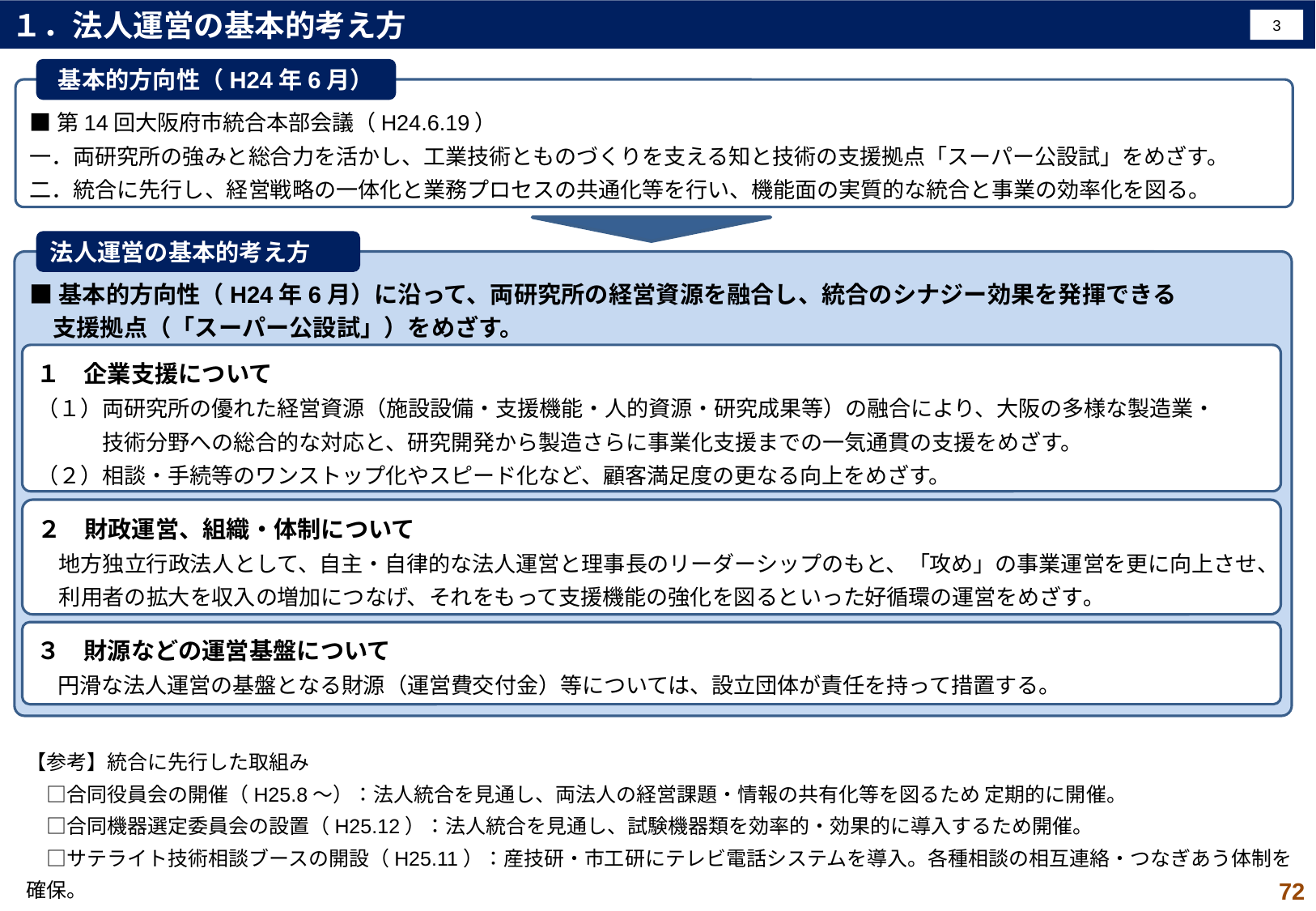

１．法人運営の基本的考え方
3
基本的方向性（H24年6月）

■第14回大阪府市統合本部会議（H24.6.19）
一．両研究所の強みと総合力を活かし、工業技術とものづくりを支える知と技術の支援拠点「スーパー公設試」をめざす。
二．統合に先行し、経営戦略の一体化と業務プロセスの共通化等を行い、機能面の実質的な統合と事業の効率化を図る。

法人運営の基本的考え方

■基本的方向性（H24年6月）に沿って、両研究所の経営資源を融合し、統合のシナジー効果を発揮できる
　支援拠点（「スーパー公設試」）をめざす。

１　企業支援について
（１）両研究所の優れた経営資源（施設設備・支援機能・人的資源・研究成果等）の融合により、大阪の多様な製造業・
　　　技術分野への総合的な対応と、研究開発から製造さらに事業化支援までの一気通貫の支援をめざす。
（２）相談・手続等のワンストップ化やスピード化など、顧客満足度の更なる向上をめざす。

２　財政運営、組織・体制について
　地方独立行政法人として、自主・自律的な法人運営と理事長のリーダーシップのもと、「攻め」の事業運営を更に向上させ、
　利用者の拡大を収入の増加につなげ、それをもって支援機能の強化を図るといった好循環の運営をめざす｡
３　財源などの運営基盤について
　円滑な法人運営の基盤となる財源（運営費交付金）等については、設立団体が責任を持って措置する。
【参考】統合に先行した取組み
　□合同役員会の開催（H25.8～）：法人統合を見通し、両法人の経営課題・情報の共有化等を図るため 定期的に開催。
　□合同機器選定委員会の設置（H25.12）：法人統合を見通し、試験機器類を効率的・効果的に導入するため開催。
　□サテライト技術相談ブースの開設（H25.11）：産技研・市工研にテレビ電話システムを導入。各種相談の相互連絡・つなぎあう体制を確保。
　□両研究所研究員による研究発表会・セミナーの合同開催（H24.11,H25.2,H25.11,H26.2）
72